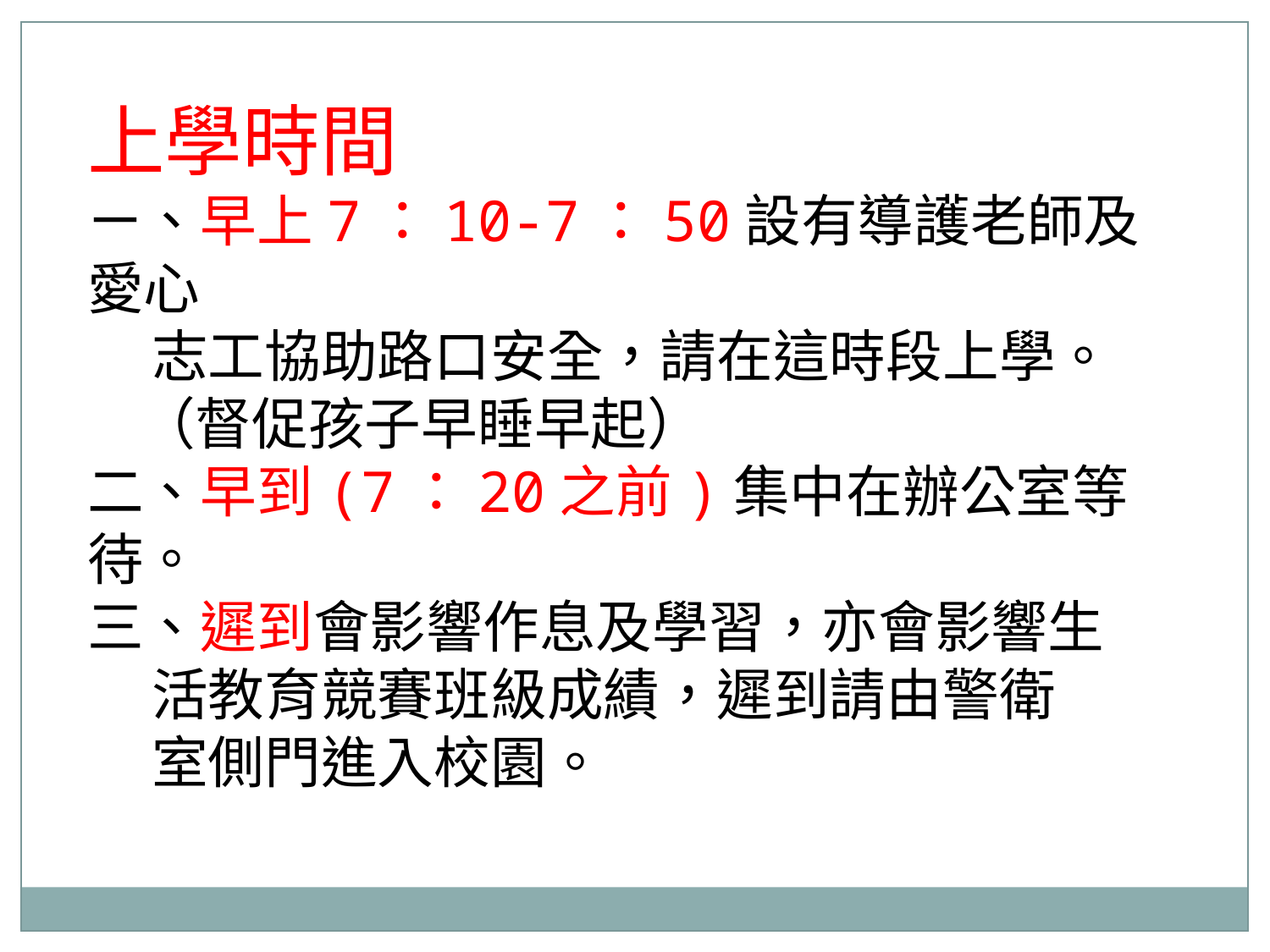

上學時間
ㄧ、早上7：10-7：50設有導護老師及愛心
    志工協助路口安全，請在這時段上學。
   （督促孩子早睡早起）
二、早到(7：20之前)集中在辦公室等待。
三、遲到會影響作息及學習，亦會影響生
    活教育競賽班級成績，遲到請由警衛
    室側門進入校園。